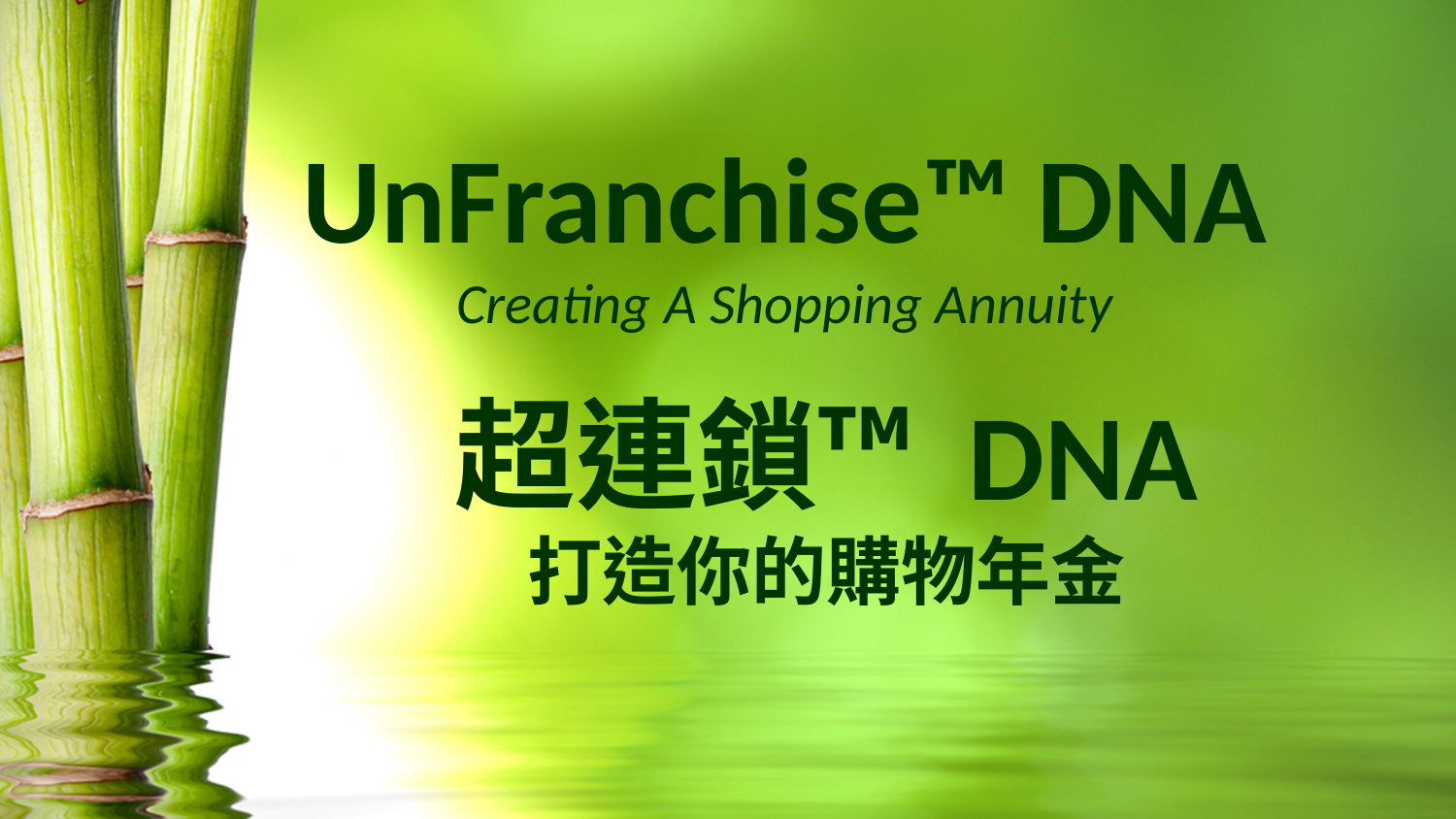

# UnFranchise™ DNA Creating A Shopping Annuity
超連鎖™ DNA
打造你的購物年金